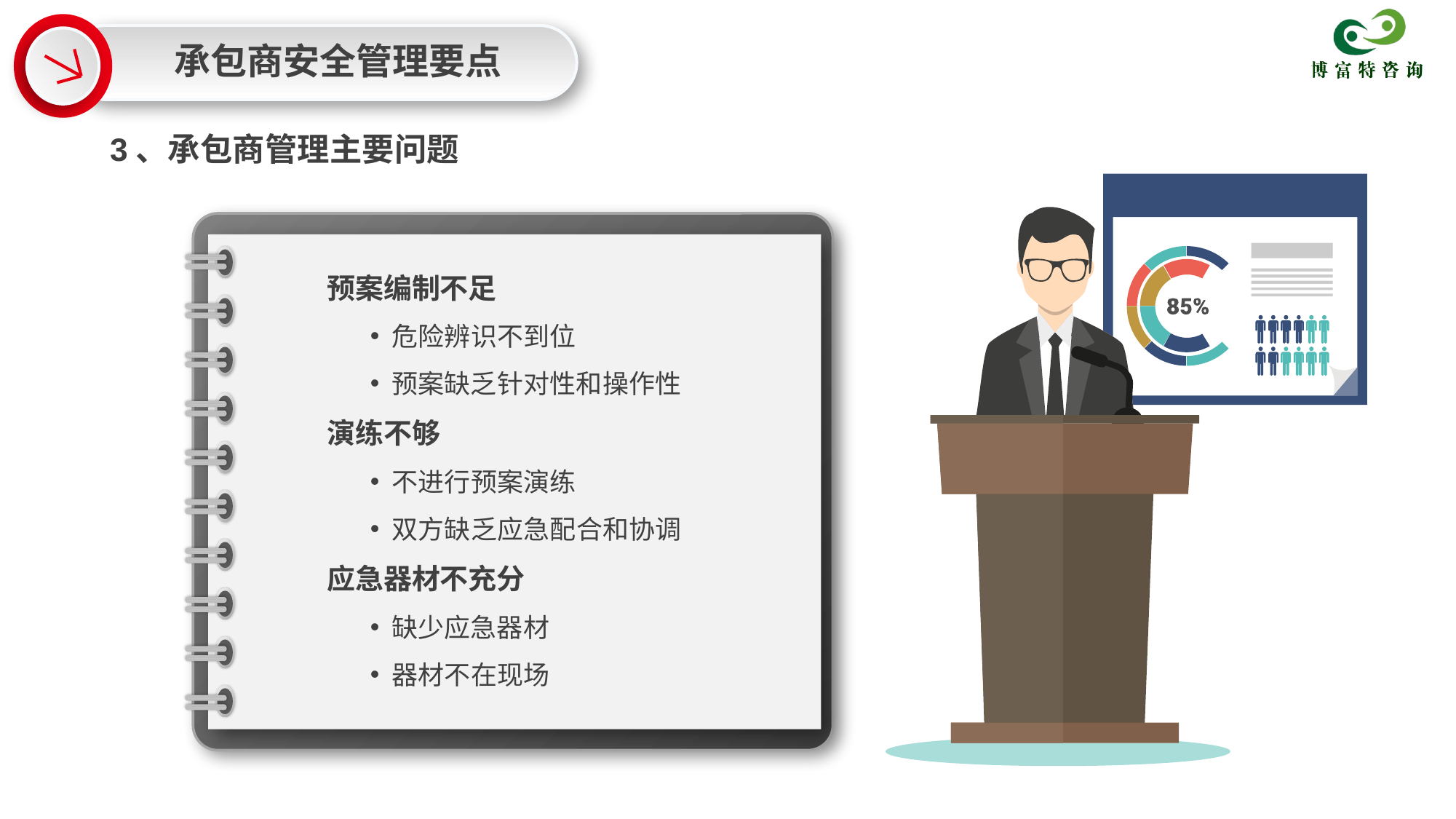

承包商安全管理要点
3、承包商管理主要问题

预案编制不足
危险辨识不到位
预案缺乏针对性和操作性
演练不够
不进行预案演练
双方缺乏应急配合和协调
应急器材不充分
缺少应急器材
器材不在现场